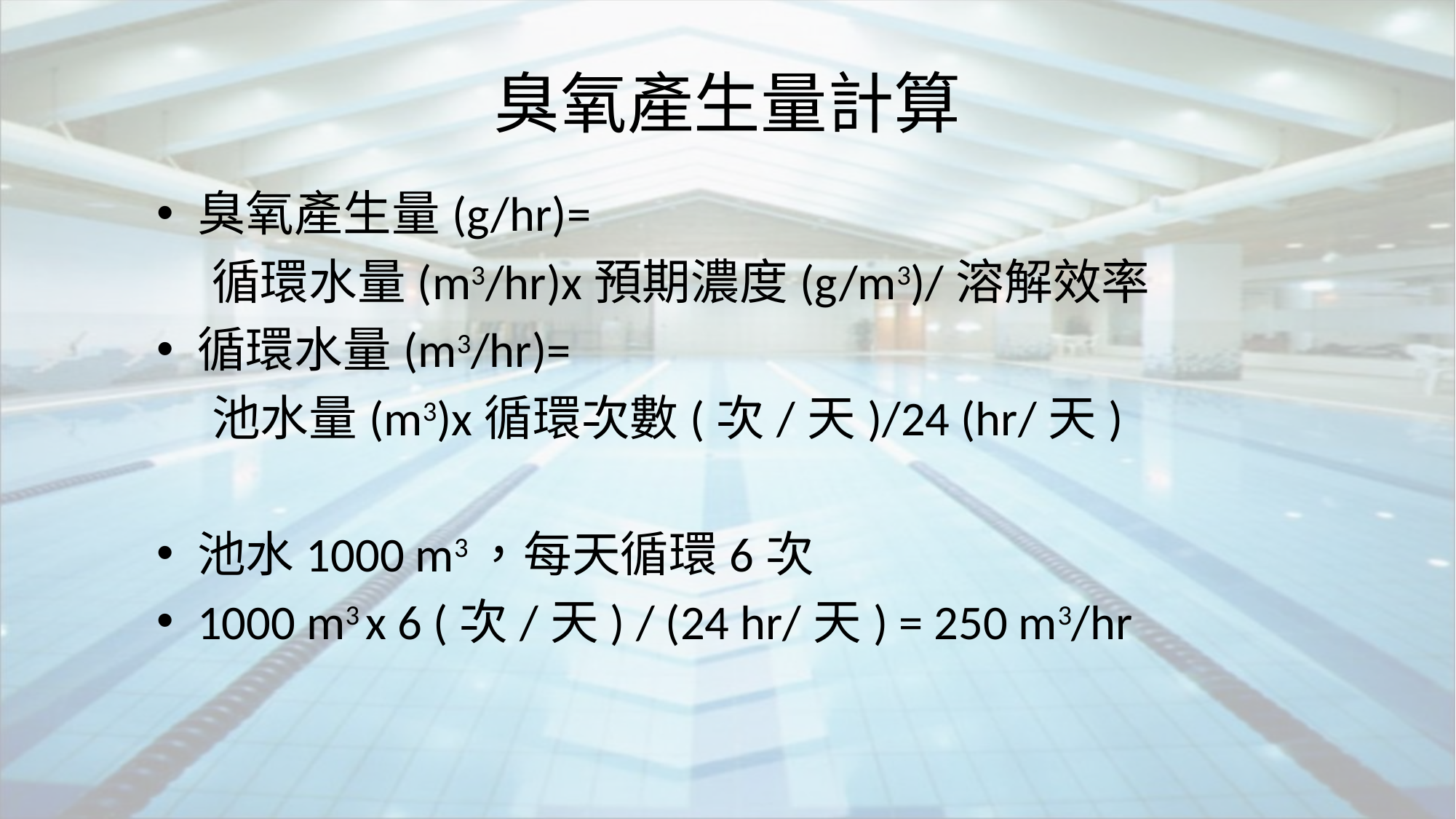

# 臭氧產生量計算
臭氧產生量(g/hr)=
    循環水量(m3/hr)x預期濃度(g/m3)/溶解效率
循環水量(m3/hr)=
    池水量(m3)x循環次數(次/天)/24 (hr/天)

池水1000 m3，每天循環6次
1000 m3 x 6 (次/天) / (24 hr/天) = 250 m3/hr